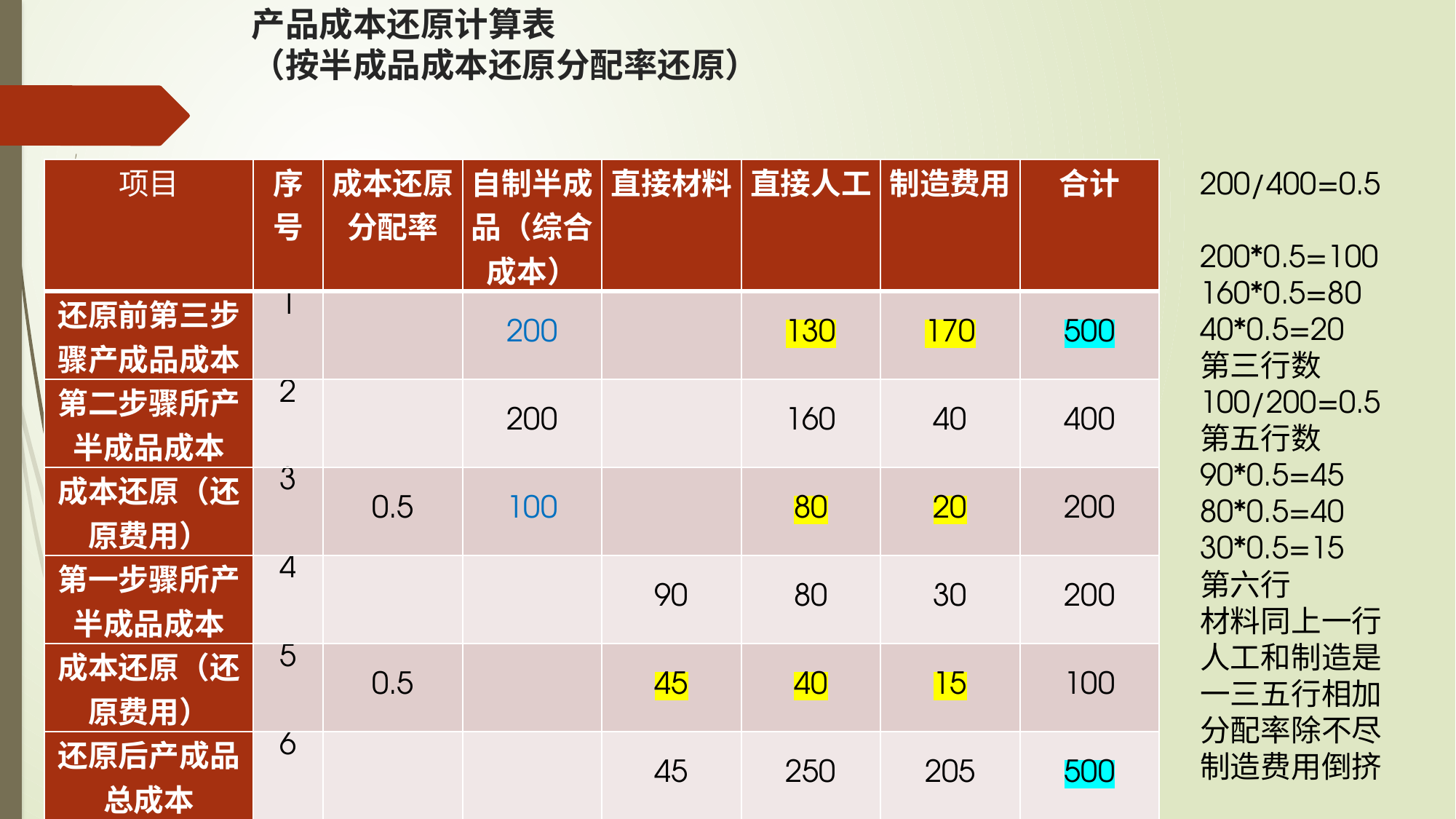

# 产品成本还原计算表 （按半成品成本还原分配率还原）
| 项目 | 序号 | 成本还原分配率 | 自制半成品（综合成本） | 直接材料 | 直接人工 | 制造费用 | 合计 |
| --- | --- | --- | --- | --- | --- | --- | --- |
| 还原前第三步骤产成品成本 | 1 |  | 200 |  | 130 | 170 | 500 |
| 第二步骤所产半成品成本 | 2 |  | 200 |  | 160 | 40 | 400 |
| 成本还原（还原费用） | 3 | 0.5 | 100 |  | 80 | 20 | 200 |
| 第一步骤所产半成品成本 | 4 |  |  | 90 | 80 | 30 | 200 |
| 成本还原（还原费用） | 5 | 0.5 |  | 45 | 40 | 15 | 100 |
| 还原后产成品总成本 | 6 |  |  | 45 | 250 | 205 | 500 |
| 还原后产成品单位成本 | 7 |  |  |  |  |  |  |
200/400=0.5

200*0.5=100
160*0.5=80
40*0.5=20
第三行数
100/200=0.5
第五行数
90*0.5=45
80*0.5=40
30*0.5=15
第六行
材料同上一行
人工和制造是一三五行相加分配率除不尽制造费用倒挤